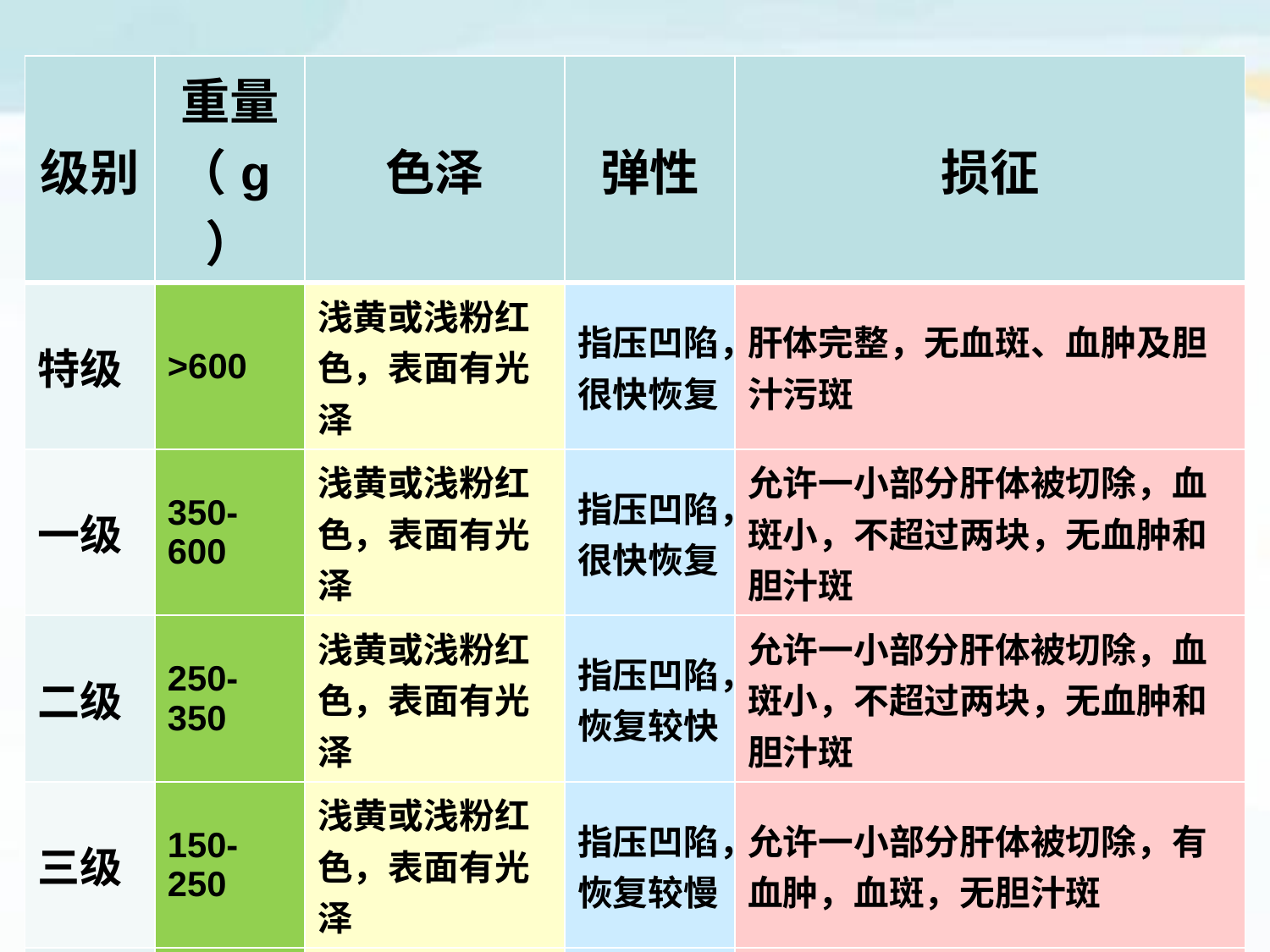

| 级别 | 重量（g） | 色泽 | 弹性 | 损征 |
| --- | --- | --- | --- | --- |
| 特级 | >600 | 浅黄或浅粉红色，表面有光泽 | 指压凹陷，很快恢复 | 肝体完整，无血斑、血肿及胆汁污斑 |
| 一级 | 350-600 | 浅黄或浅粉红色，表面有光泽 | 指压凹陷，很快恢复 | 允许一小部分肝体被切除，血斑小，不超过两块，无血肿和胆汁斑 |
| 二级 | 250-350 | 浅黄或浅粉红色，表面有光泽 | 指压凹陷，恢复较快 | 允许一小部分肝体被切除，血斑小，不超过两块，无血肿和胆汁斑 |
| 三级 | 150-250 | 浅黄或浅粉红色，表面有光泽 | 指压凹陷，恢复较慢 | 允许一小部分肝体被切除，有血肿，血斑，无胆汁斑 |
| 等外 | <150 | 浅黄、浅粉红色，或色稍深暗 | 指压凹陷，恢复较慢 | 允许一小部分肝体被切除，有血肿，血斑，无胆汁斑 |